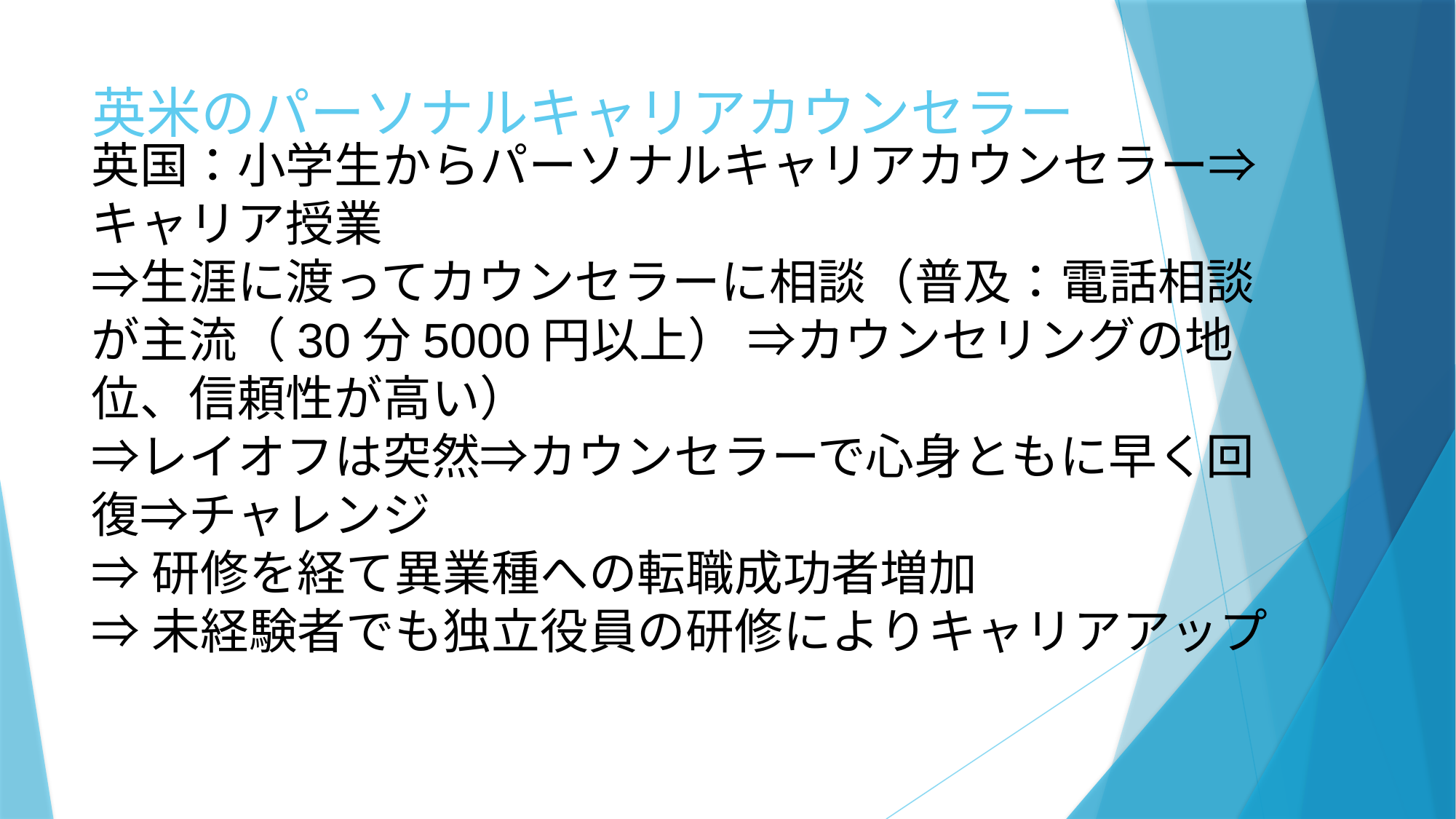

# 英米のパーソナルキャリアカウンセラー
英国：小学生からパーソナルキャリアカウンセラー⇒キャリア授業
⇒生涯に渡ってカウンセラーに相談（普及：電話相談が主流（30分5000円以上） ⇒カウンセリングの地位、信頼性が高い）
⇒レイオフは突然⇒カウンセラーで心身ともに早く回復⇒チャレンジ
⇒研修を経て異業種への転職成功者増加
⇒未経験者でも独立役員の研修によりキャリアアップ